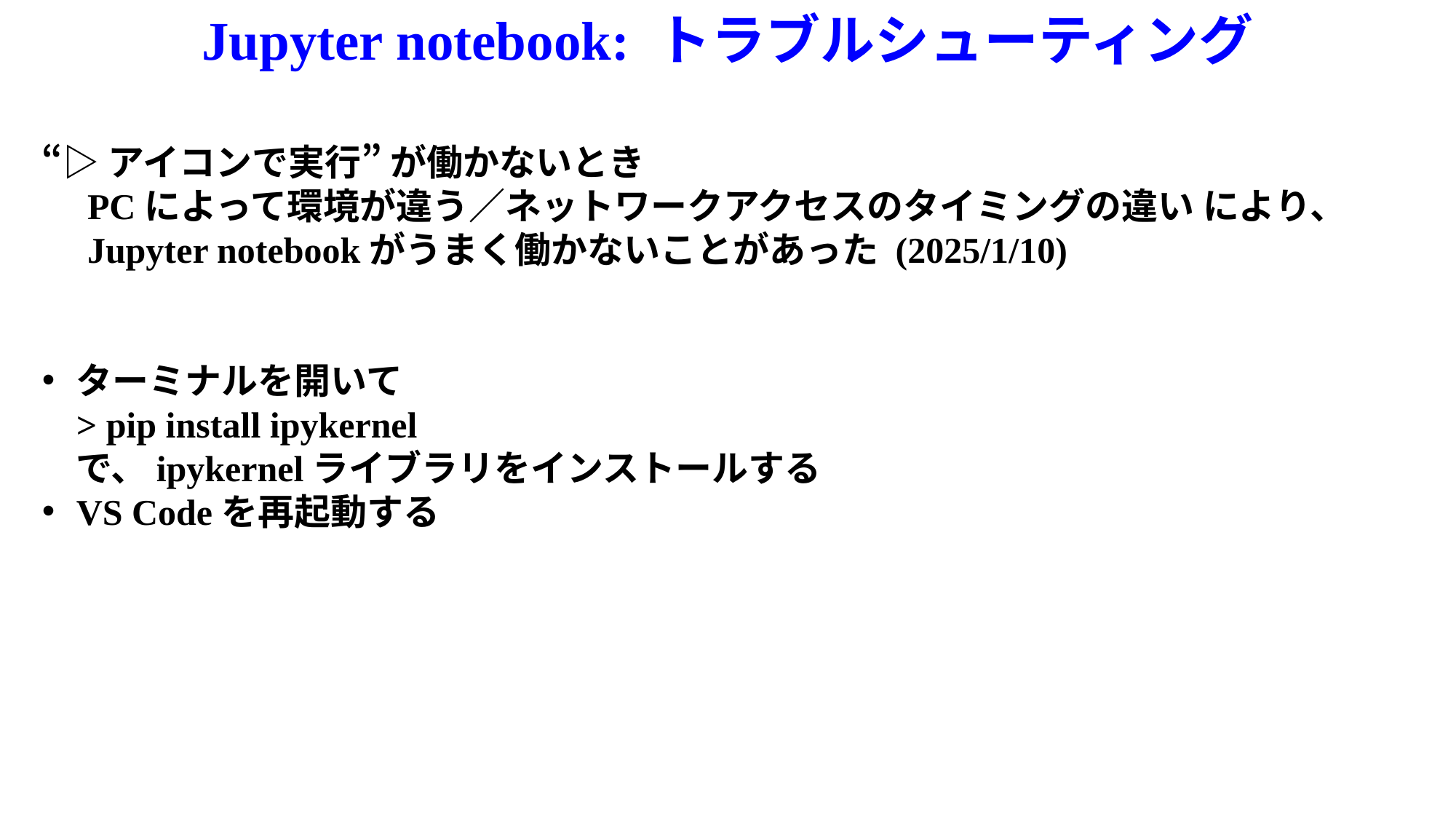

Jupyter notebook: トラブルシューティング
“▷アイコンで実行” が働かないとき
　PCによって環境が違う／ネットワークアクセスのタイミングの違い により、
　Jupyter notebookがうまく働かないことがあった (2025/1/10)

ターミナルを開いて
> pip install ipykernel
で、ipykernelライブラリをインストールする
VS Codeを再起動する